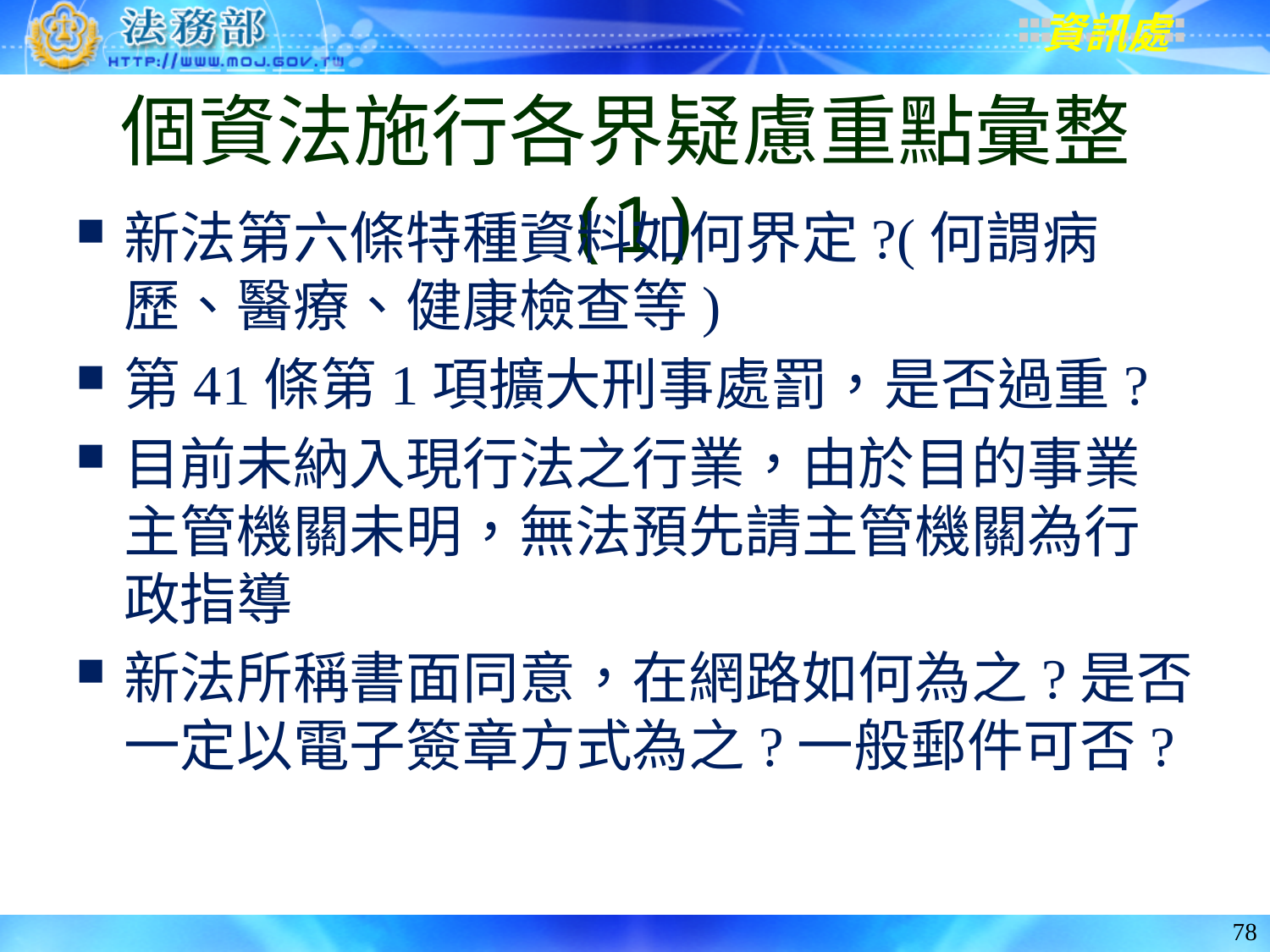

# 個資法施行各界疑慮重點彙整(1)
新法第六條特種資料如何界定?(何謂病歷、醫療、健康檢查等)
第41條第1項擴大刑事處罰，是否過重?
目前未納入現行法之行業，由於目的事業主管機關未明，無法預先請主管機關為行政指導
新法所稱書面同意，在網路如何為之?是否一定以電子簽章方式為之?一般郵件可否?